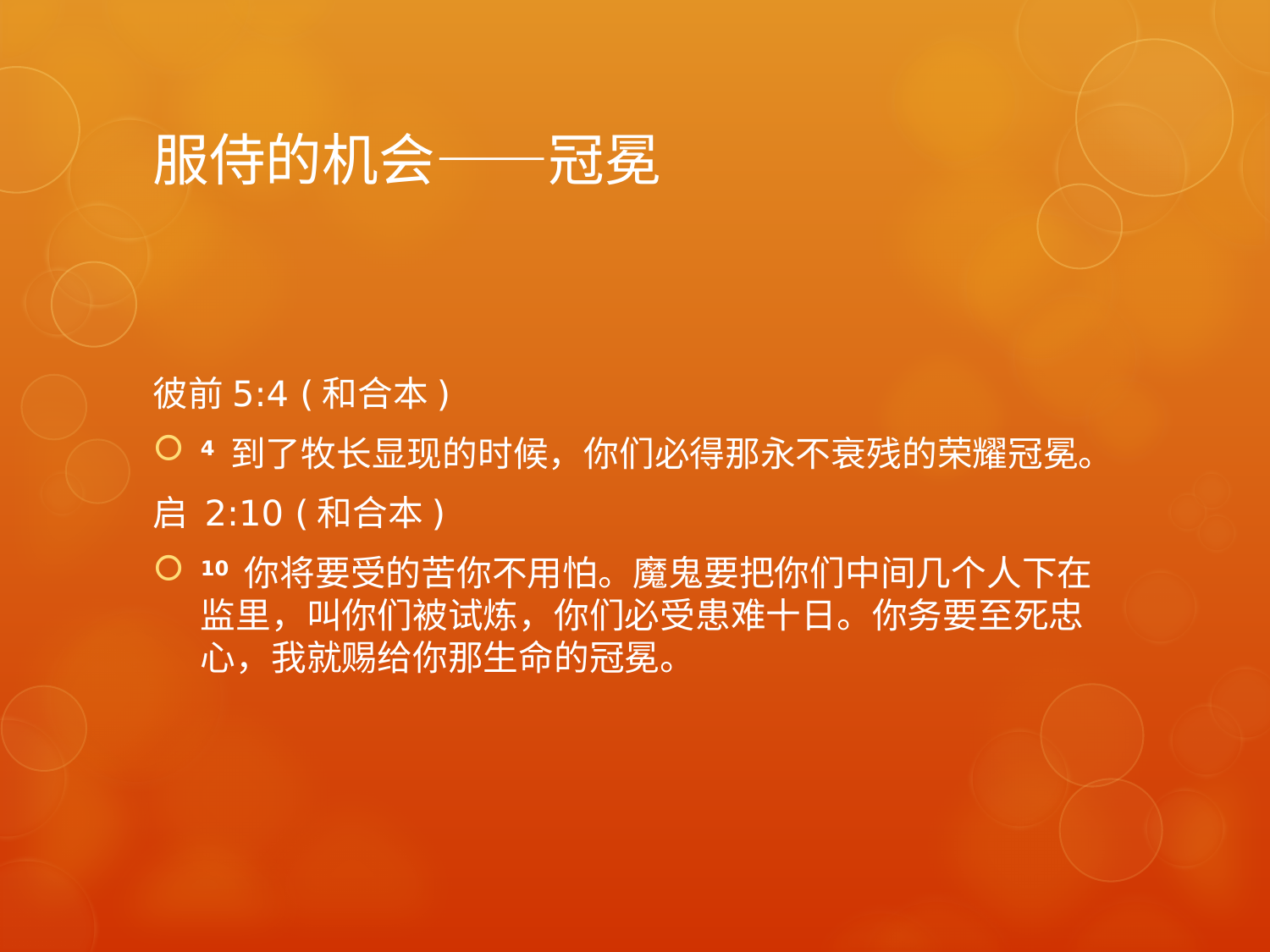

# 服侍的机会——冠冕
彼前5:4 (和合本)
4 到了牧长显现的时候，你们必得那永不衰残的荣耀冠冕。
启 2:10 (和合本)
10 你将要受的苦你不用怕。魔鬼要把你们中间几个人下在监里，叫你们被试炼，你们必受患难十日。你务要至死忠心，我就赐给你那生命的冠冕。